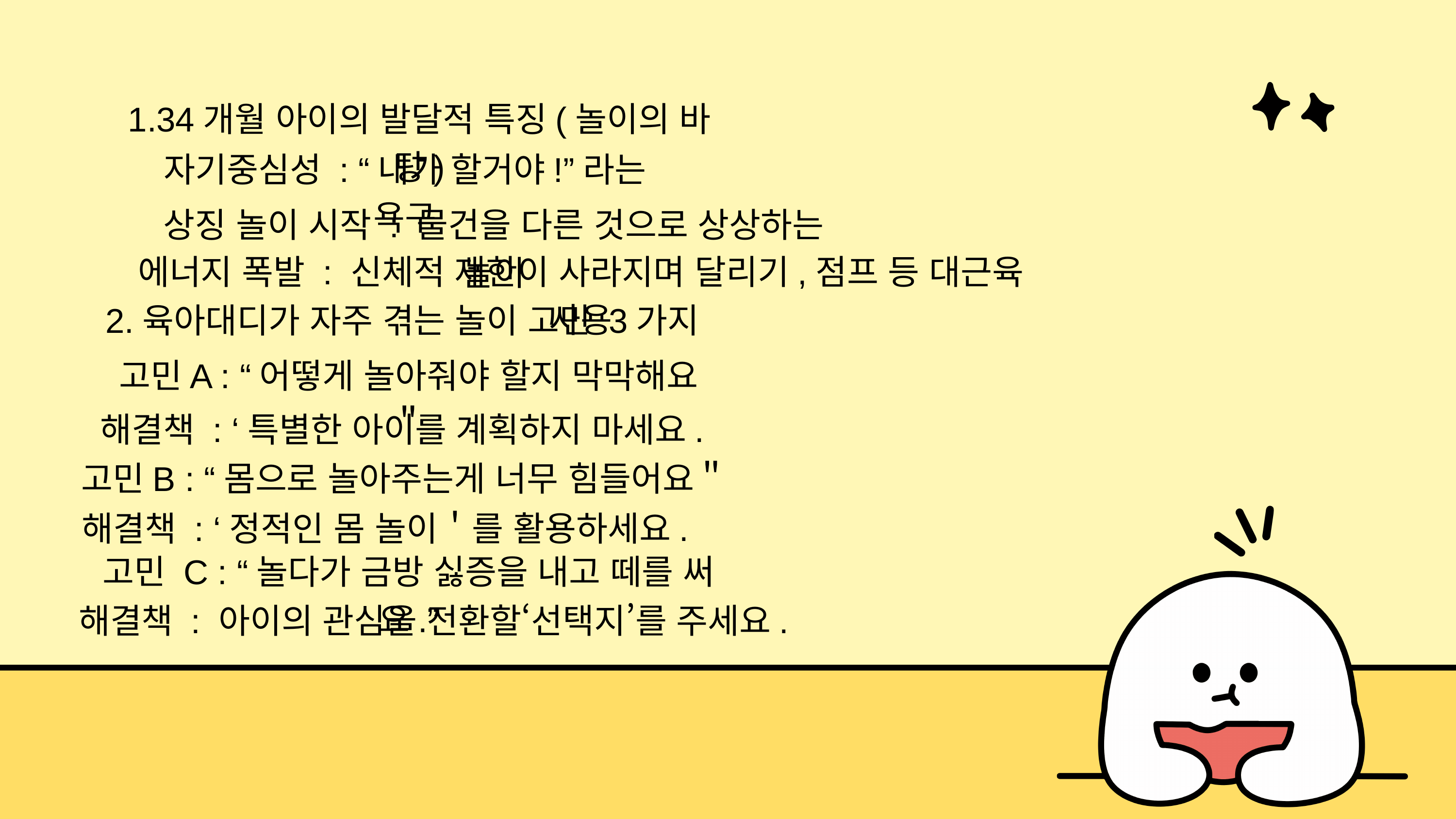

1.34개월 아이의 발달적 특징(놀이의 바탕)
자기중심성 : “내가 할거야!”라는 욕구
상징 놀이 시작 : 물건을 다른 것으로 상상하는 놀이
에너지 폭발 : 신체적 제한이 사라지며 달리기,점프 등 대근육 사용
2.육아대디가 자주 겪는 놀이 고민 3가지
고민A : “어떻게 놀아줘야 할지 막막해요＂

해결책 : ‘특별한 아이를 계획하지 마세요.
고민B : “몸으로 놀아주는게 너무 힘들어요＂
해결책 : ‘정적인 몸 놀이＇를 활용하세요.

고민 C : “놀다가 금방 싫증을 내고 떼를 써요.”

해결책 : 아이의 관심을 전환할‘선택지’를 주세요.